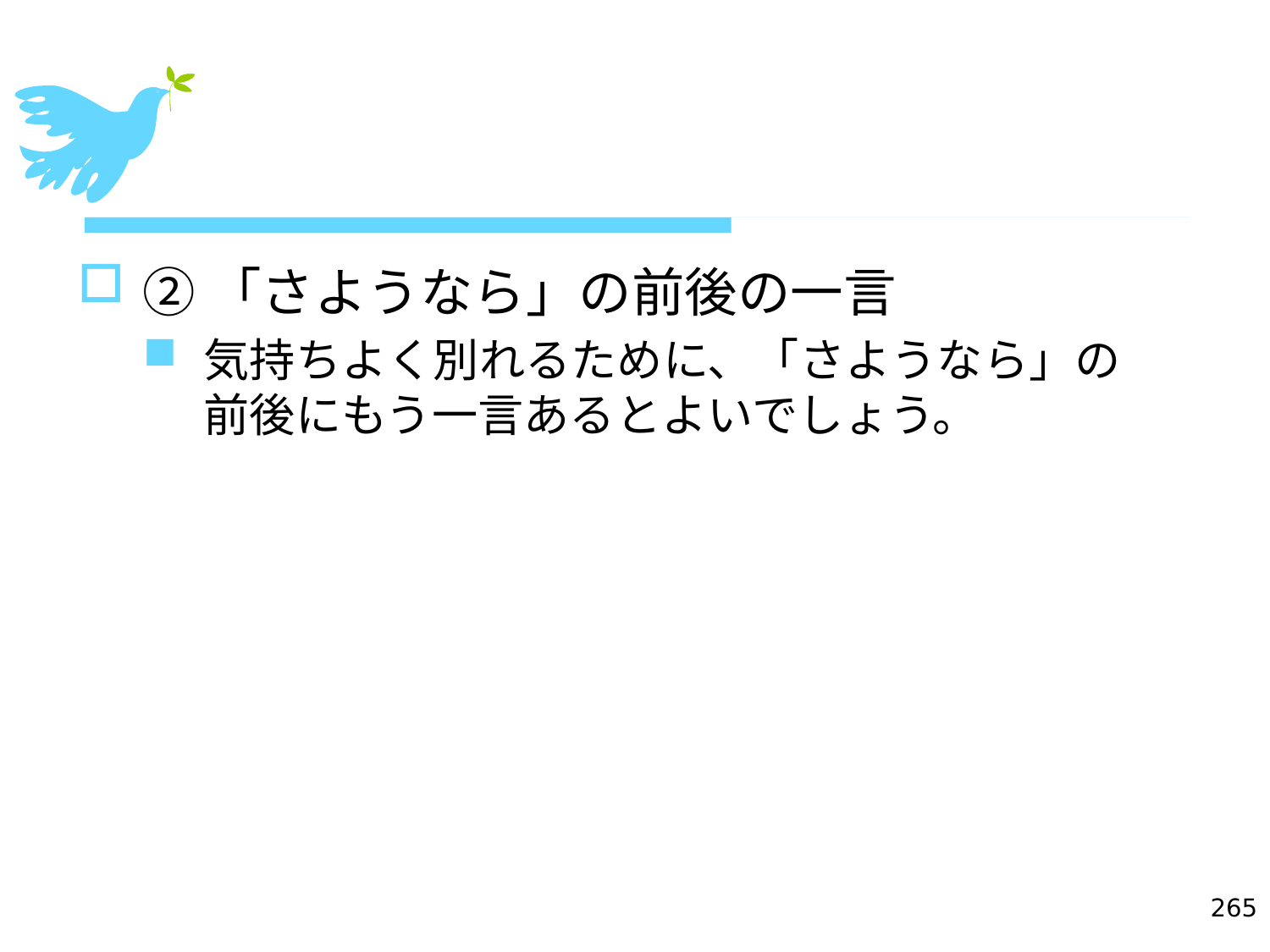

#
②「さようなら」の前後の一言
気持ちよく別れるために、「さようなら」の前後にもう一言あるとよいでしょう。
265